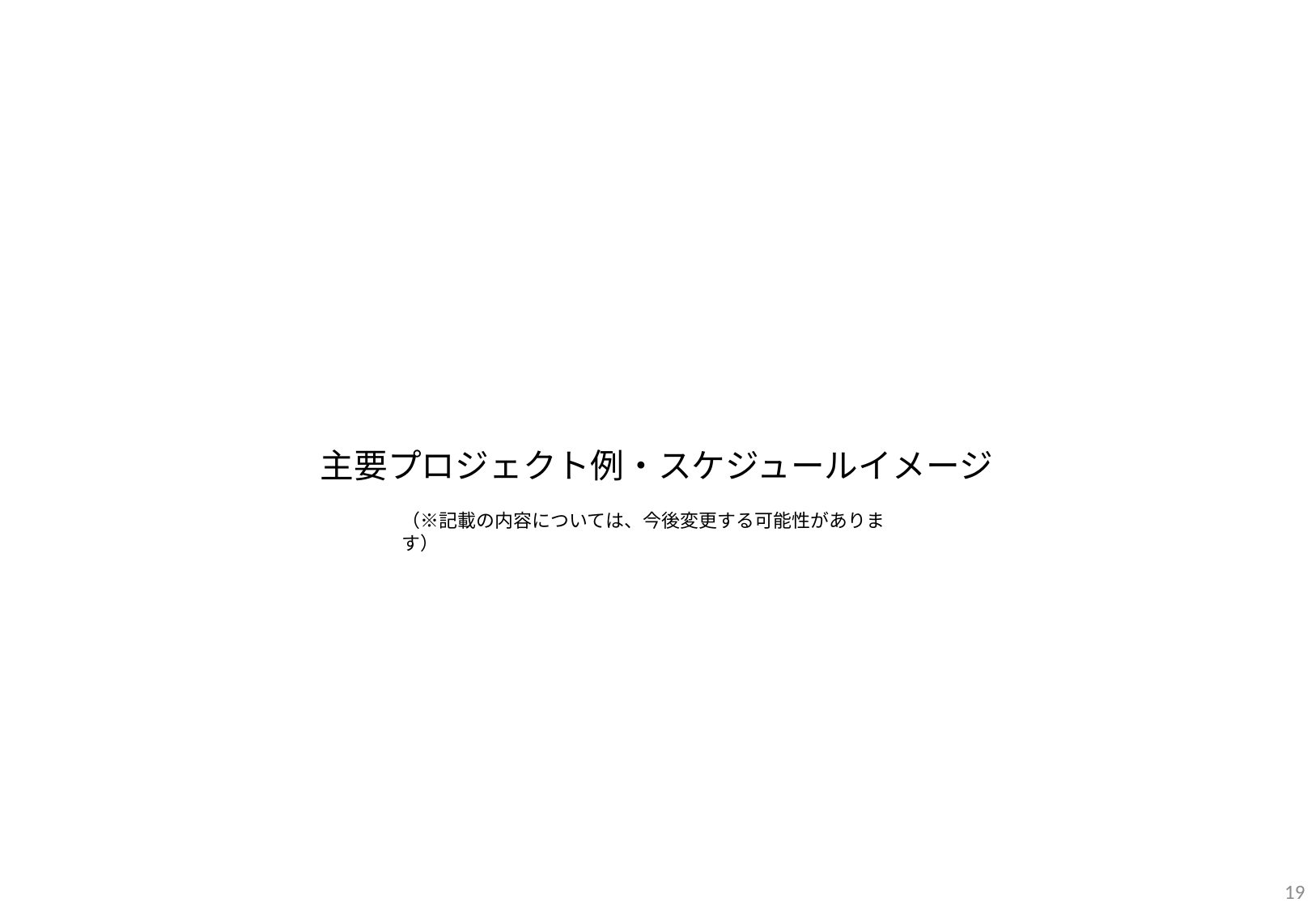

# 主要プロジェクト例・スケジュールイメージ
（※記載の内容については、今後変更する可能性があります）
19